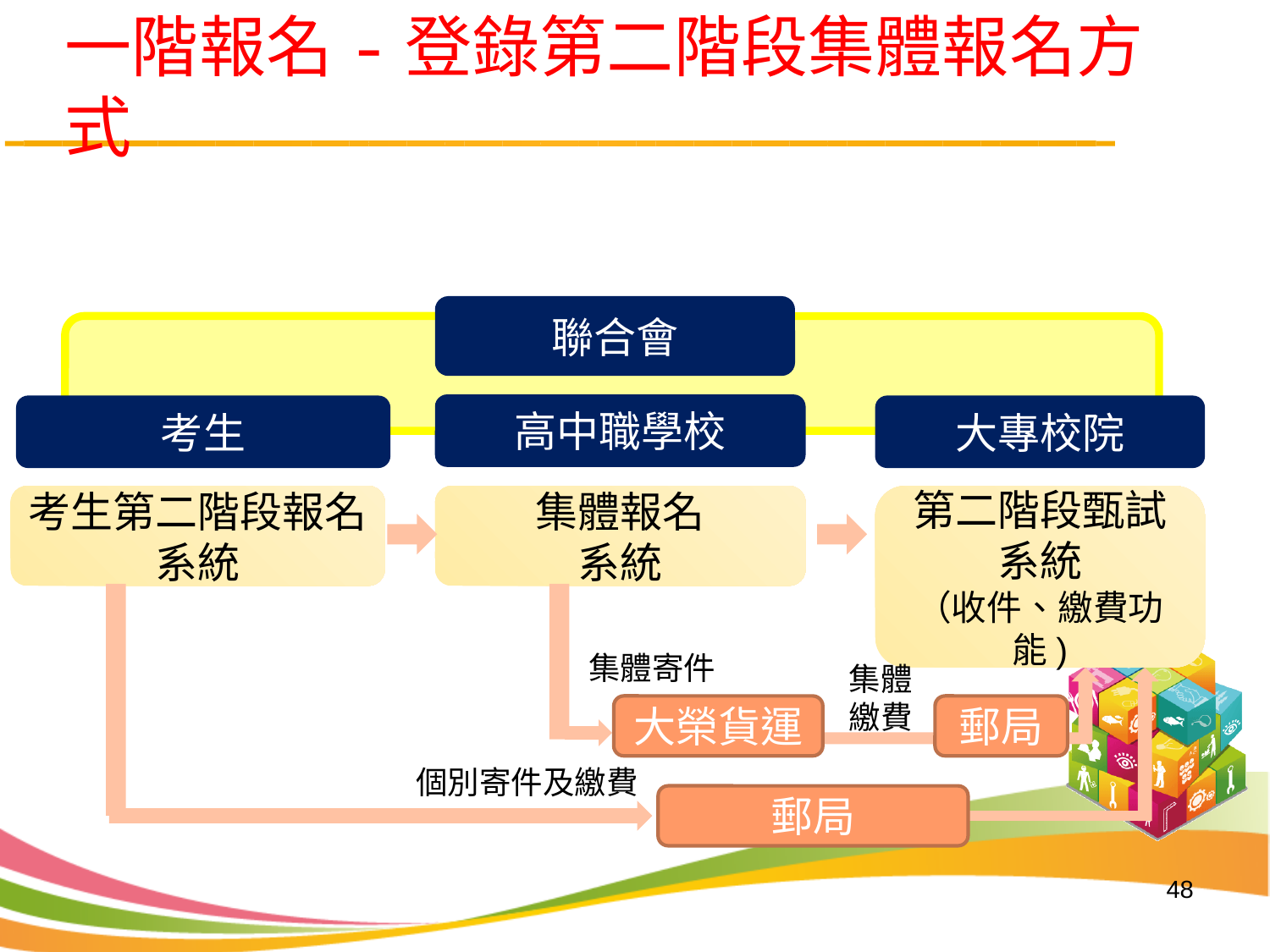

一階報名-登錄第二階段集體報名方式
聯合會

高中職學校
考生
大專校院
考生第二階段報名系統
集體報名
系統
第二階段甄試系統
（收件、繳費功能)

集體寄件
集體
繳費

大榮貨運
郵局

個別寄件及繳費
郵局

48